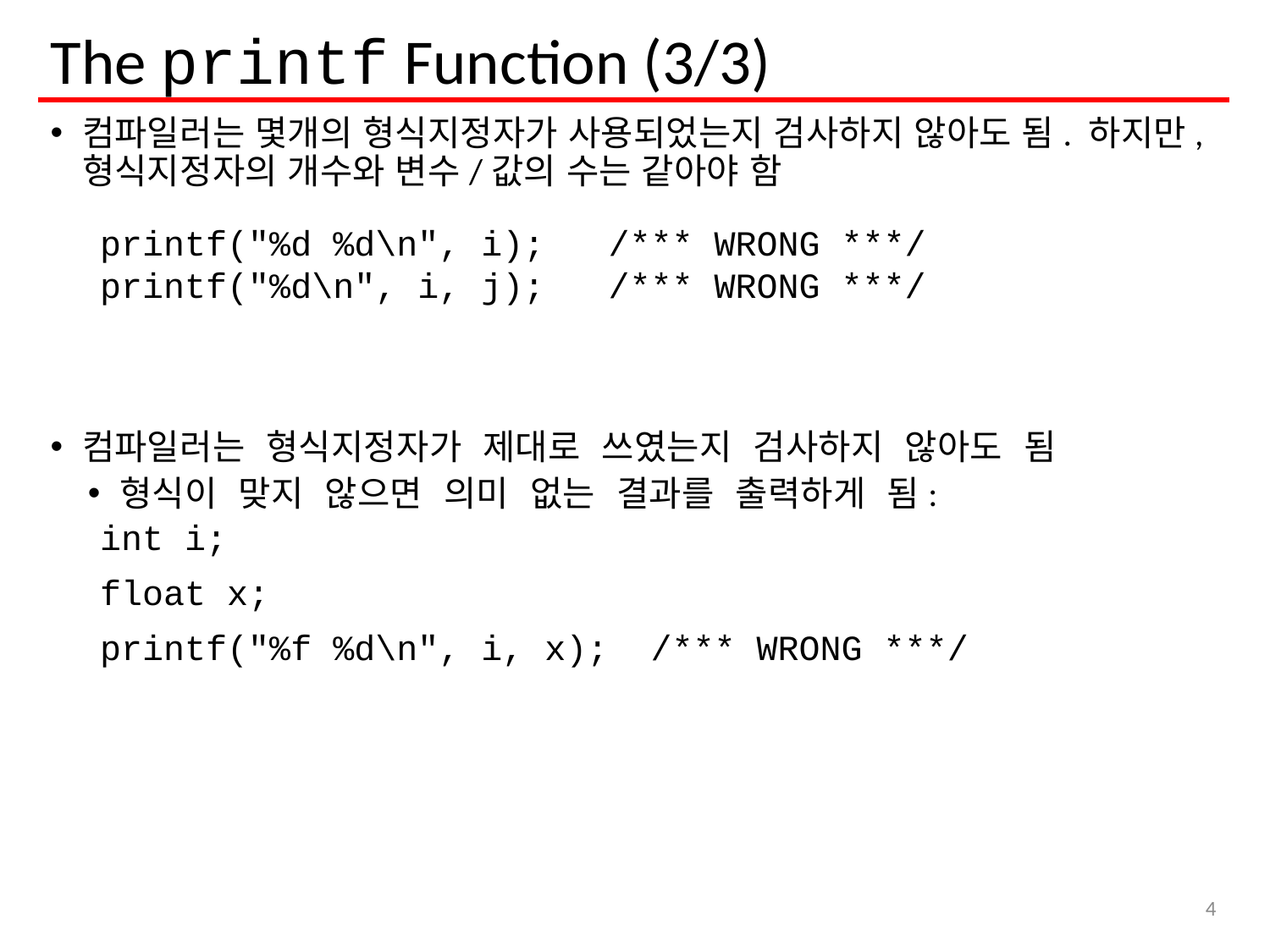

# The printf Function (3/3)
컴파일러는 몇개의 형식지정자가 사용되었는지 검사하지 않아도 됨. 하지만, 형식지정자의 개수와 변수/값의 수는 같아야 함

컴파일러는 형식지정자가 제대로 쓰였는지 검사하지 않아도 됨
형식이 맞지 않으면 의미 없는 결과를 출력하게 됨:
printf("%d %d\n", i);   /*** WRONG ***/
printf("%d\n", i, j);   /*** WRONG ***/
int i;
float x;
printf("%f %d\n", i, x);  /*** WRONG ***/
4